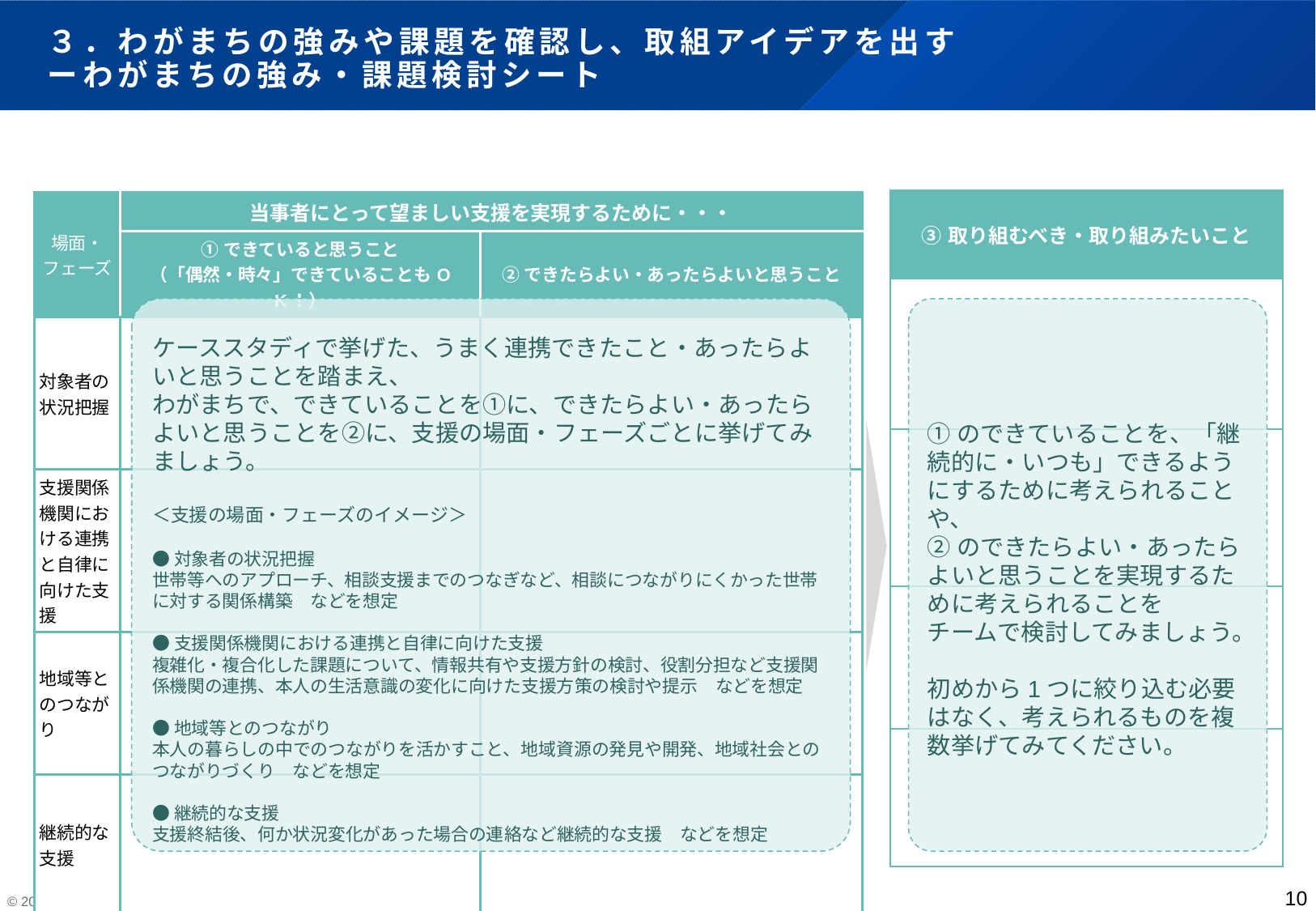

# ３．わがまちの強みや課題を確認し、取組アイデアを出す ーわがまちの強み・課題検討シート
| ③取り組むべき・取り組みたいこと |
| --- |
|  |
|  |
|  |
|  |
| 場面・ フェーズ | 当事者にとって望ましい支援を実現するために・・・ |  |
| --- | --- | --- |
|  | ①できていると思うこと （「偶然・時々」できていることもOK！） | ②できたらよい・あったらよいと思うこと |
| 対象者の状況把握 |  |  |
| 支援関係機関における連携と自律に向けた支援 |  |  |
| 地域等とのつながり |  |  |
| 継続的な支援 |  |  |

ケーススタディで挙げた、うまく連携できたこと・あったらよいと思うことを踏まえ、
わがまちで、できていることを①に、できたらよい・あったらよいと思うことを②に、支援の場面・フェーズごとに挙げてみましょう。

＜支援の場面・フェーズのイメージ＞

●対象者の状況把握
世帯等へのアプローチ、相談支援までのつなぎなど、相談につながりにくかった世帯に対する関係構築　などを想定

●支援関係機関における連携と自律に向けた支援
複雑化・複合化した課題について、情報共有や支援方針の検討、役割分担など支援関係機関の連携、本人の生活意識の変化に向けた支援方策の検討や提示　などを想定

●地域等とのつながり
本人の暮らしの中でのつながりを活かすこと、地域資源の発見や開発、地域社会とのつながりづくり　などを想定

●継続的な支援
支援終結後、何か状況変化があった場合の連絡など継続的な支援　などを想定

①のできていることを、「継続的に・いつも」できるようにするために考えられることや、
②のできたらよい・あったらよいと思うことを実現するために考えられることを
チームで検討してみましょう。

初めから1つに絞り込む必要はなく、考えられるものを複数挙げてみてください。

10